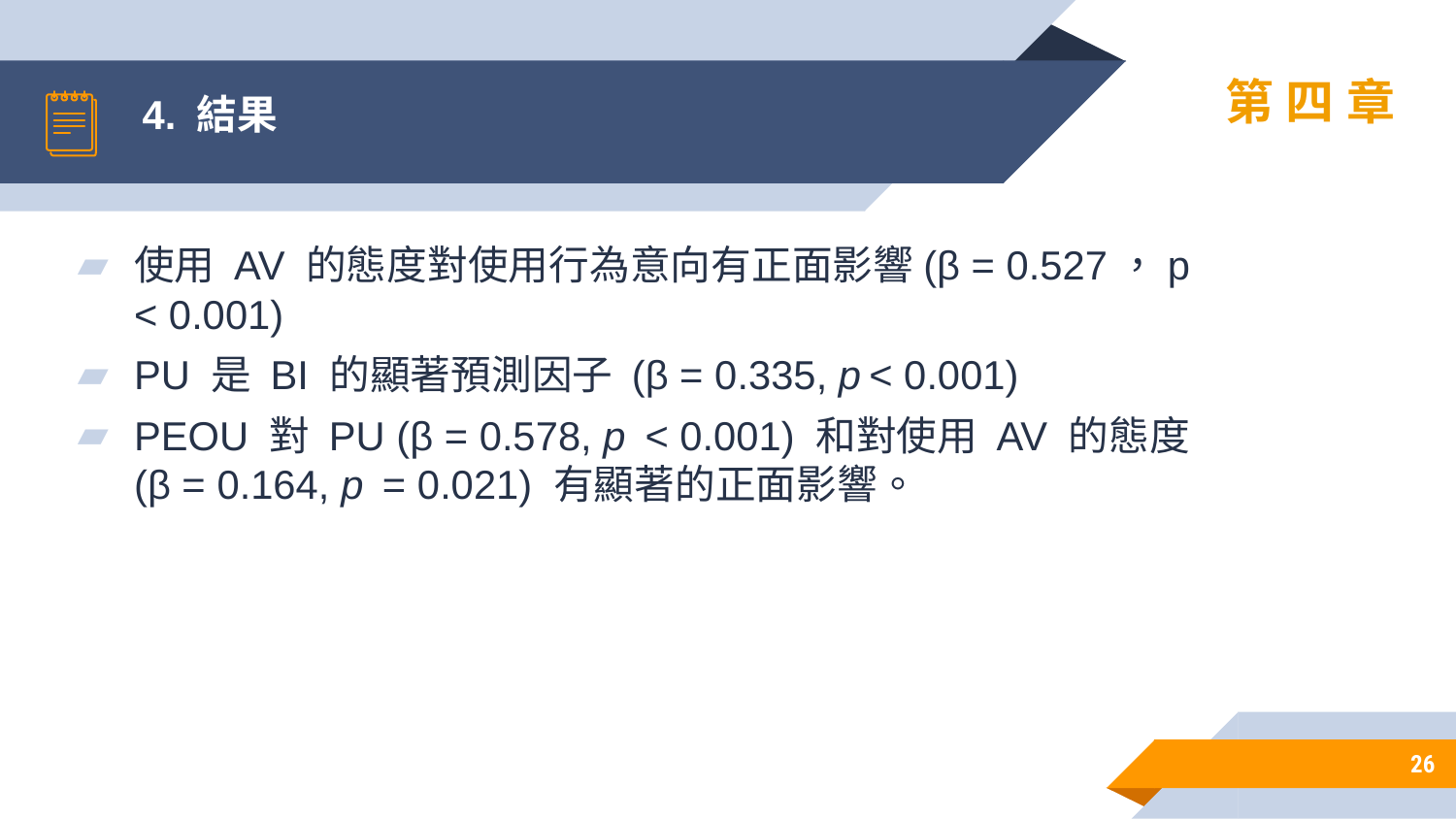

# 4. 結果
第四章

使用 AV 的態度對使用行為意向有正面影響(β = 0.527，p < 0.001)
PU 是 BI 的顯著預測因子 (β = 0.335, p < 0.001)
PEOU 對 PU (β = 0.578, p  < 0.001) 和對使用 AV 的態度 (β = 0.164, p  = 0.021) 有顯著的正面影響。
26